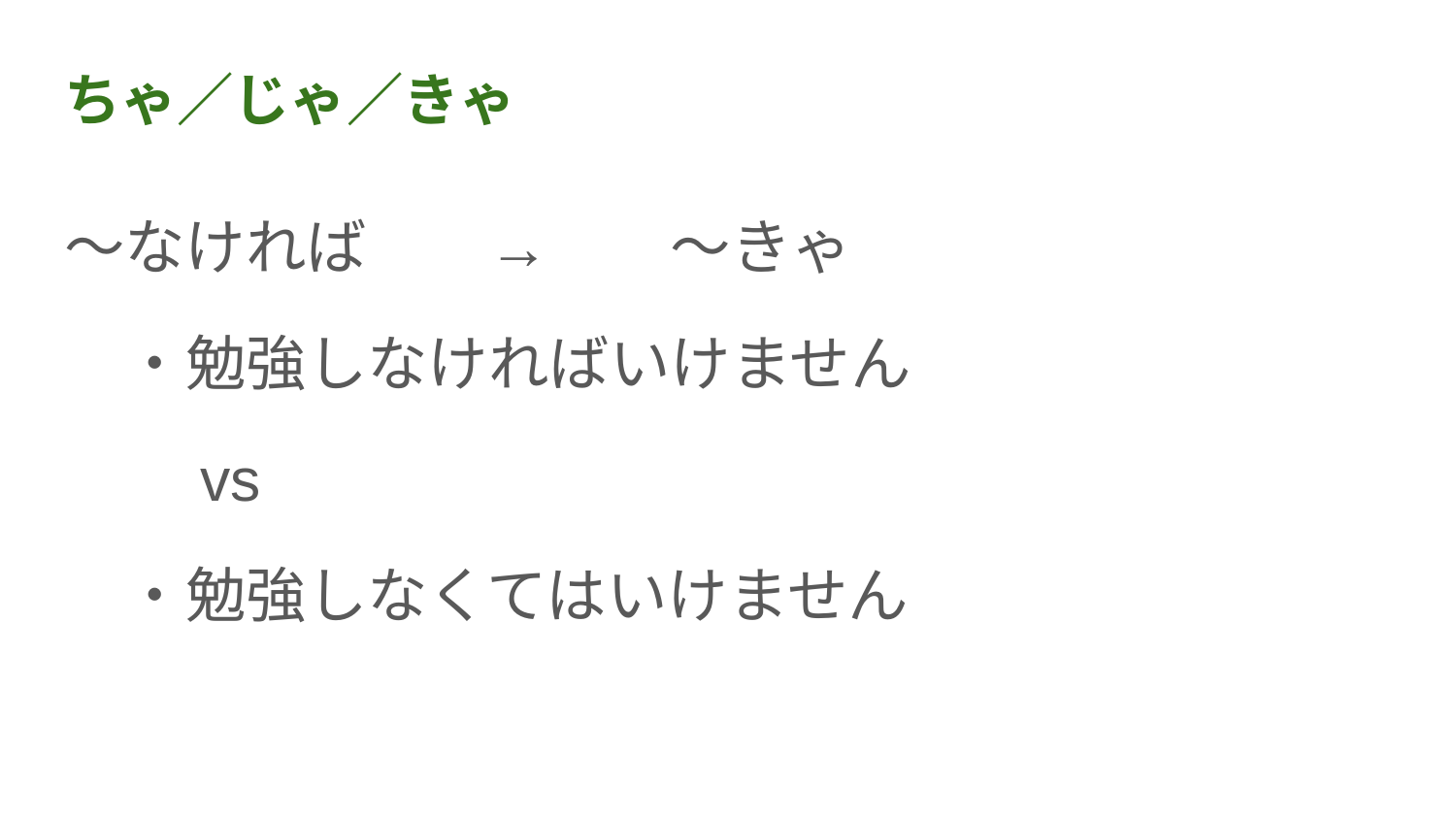

# ちゃ／じゃ／きゃ
～なければ　　→　　～きゃ
　・勉強しなければいけません
　　vs
　・勉強しなくてはいけません